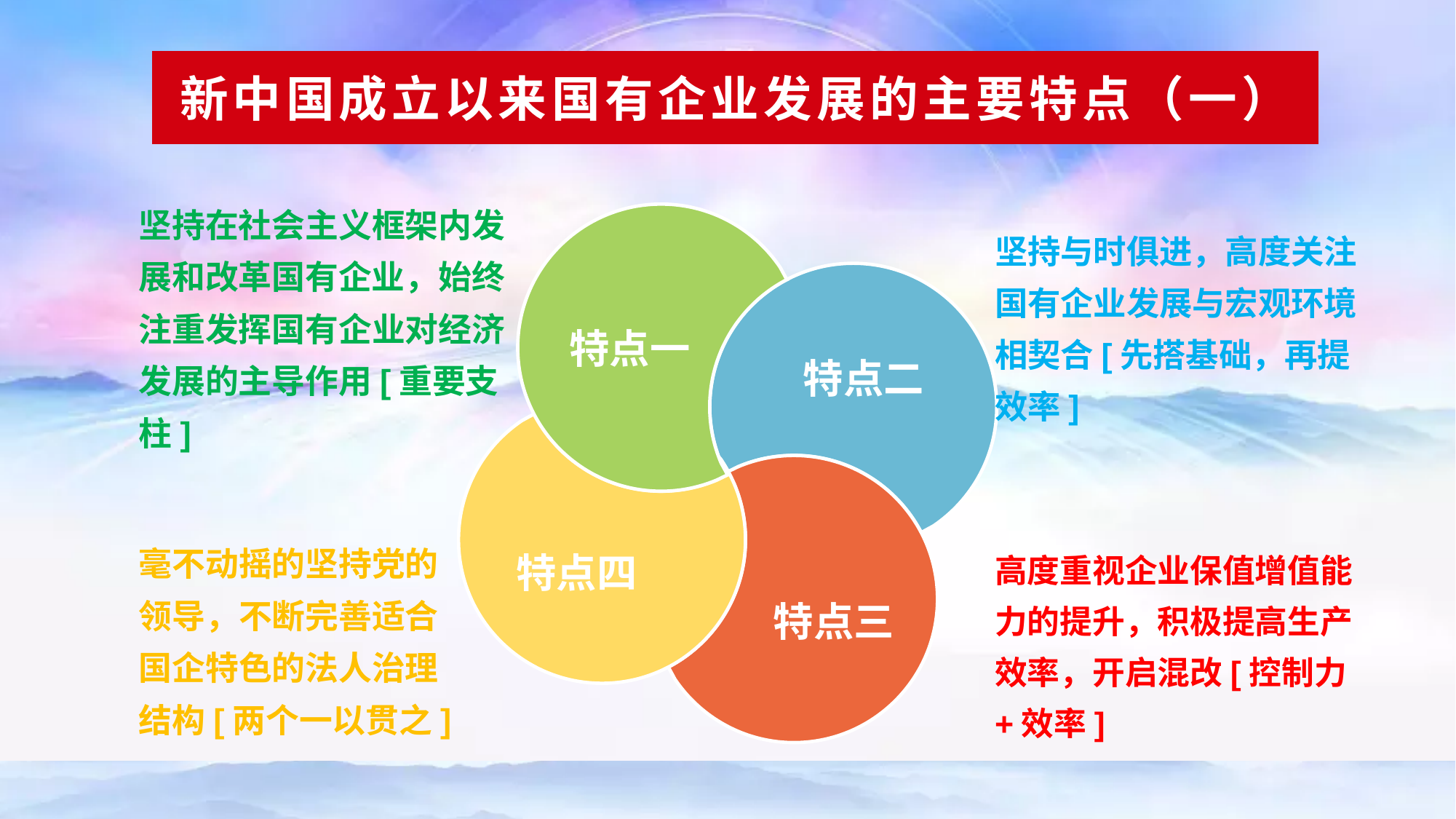

新中国成立以来国有企业发展的主要特点（一）

坚持与时俱进，高度关注国有企业发展与宏观环境相契合[先搭基础，再提效率]
坚持在社会主义框架内发展和改革国有企业，始终注重发挥国有企业对经济发展的主导作用[重要支柱]
特点一
特点二
特点四
特点三
毫不动摇的坚持党的领导，不断完善适合国企特色的法人治理结构[两个一以贯之]
高度重视企业保值增值能力的提升，积极提高生产效率，开启混改[控制力+效率]
13